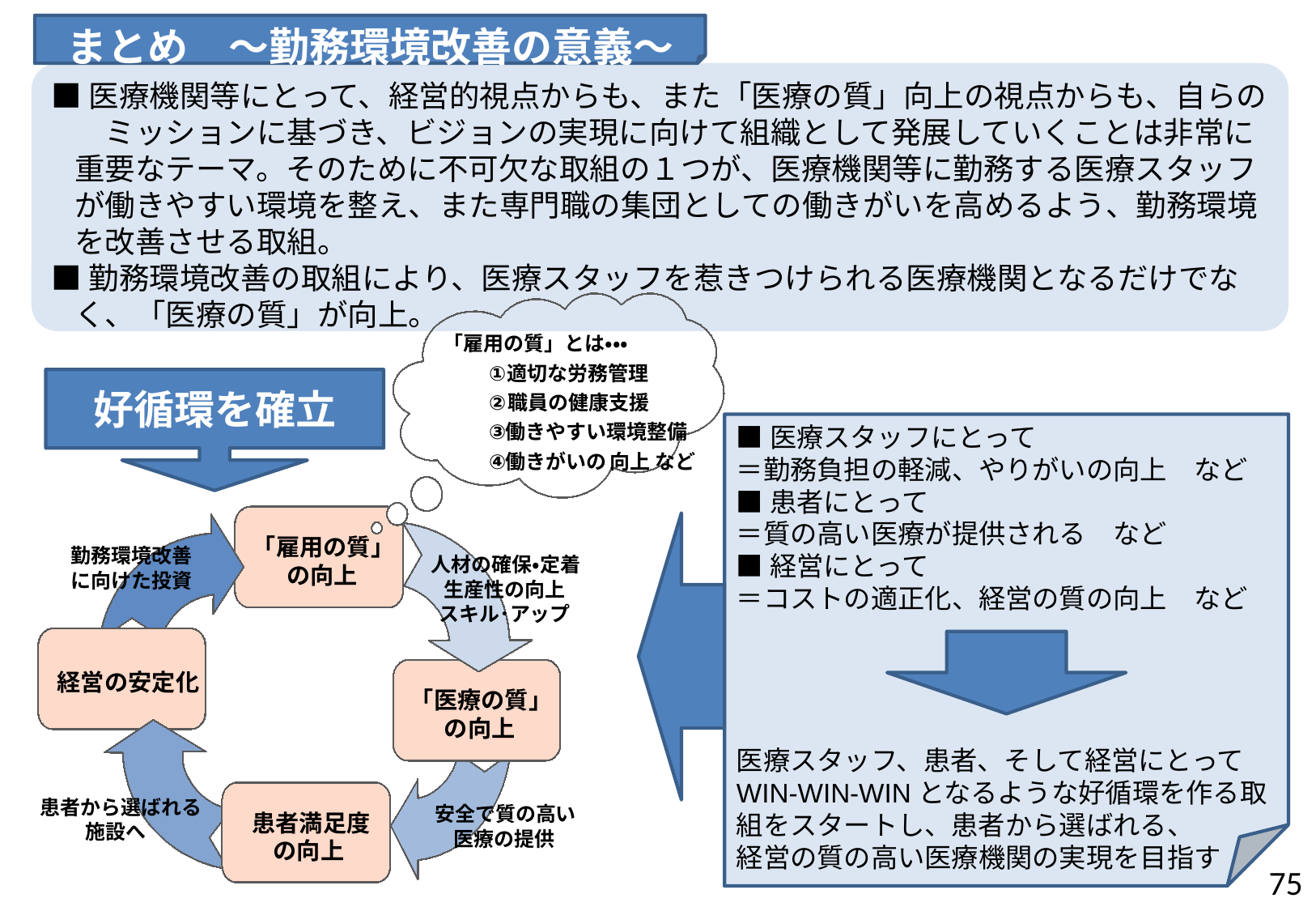

まとめ　～勤務環境改善の意義～
■医療機関等にとって、経営的視点からも、また「医療の質」向上の視点からも、自らの　ミッションに基づき、ビジョンの実現に向けて組織として発展していくことは非常に重要なテーマ。そのために不可欠な取組の１つが、医療機関等に勤務する医療スタッフが働きやすい環境を整え、また専門職の集団としての働きがいを高めるよう、勤務環境を改善させる取組。
■勤務環境改善の取組により、医療スタッフを惹きつけられる医療機関となるだけでなく、「医療の質」が向上。

「雇用の質」とは・・・
①
適切な労務管理
②
職員の健康支援
③
働きやすい環境整備
④
働きがいの
向上
など

「雇用の質」
勤務環境改善
人材の確保・定着
の向上
に向けた投資
生産性の向上
スキル･アップ

経営の安定化
「医療の質」
の向上

患者から選ばれる
安全で質の高い
患者満足度
施設へ
医療の提供
の向上
好循環を確立
■医療スタッフにとって
＝勤務負担の軽減、やりがいの向上　など
■患者にとって
＝質の高い医療が提供される　など
■経営にとって
＝コストの適正化、経営の質の向上　など

医療スタッフ、患者、そして経営にとってWIN-WIN-WINとなるような好循環を作る取組をスタートし、患者から選ばれる、
経営の質の高い医療機関の実現を目指す

75